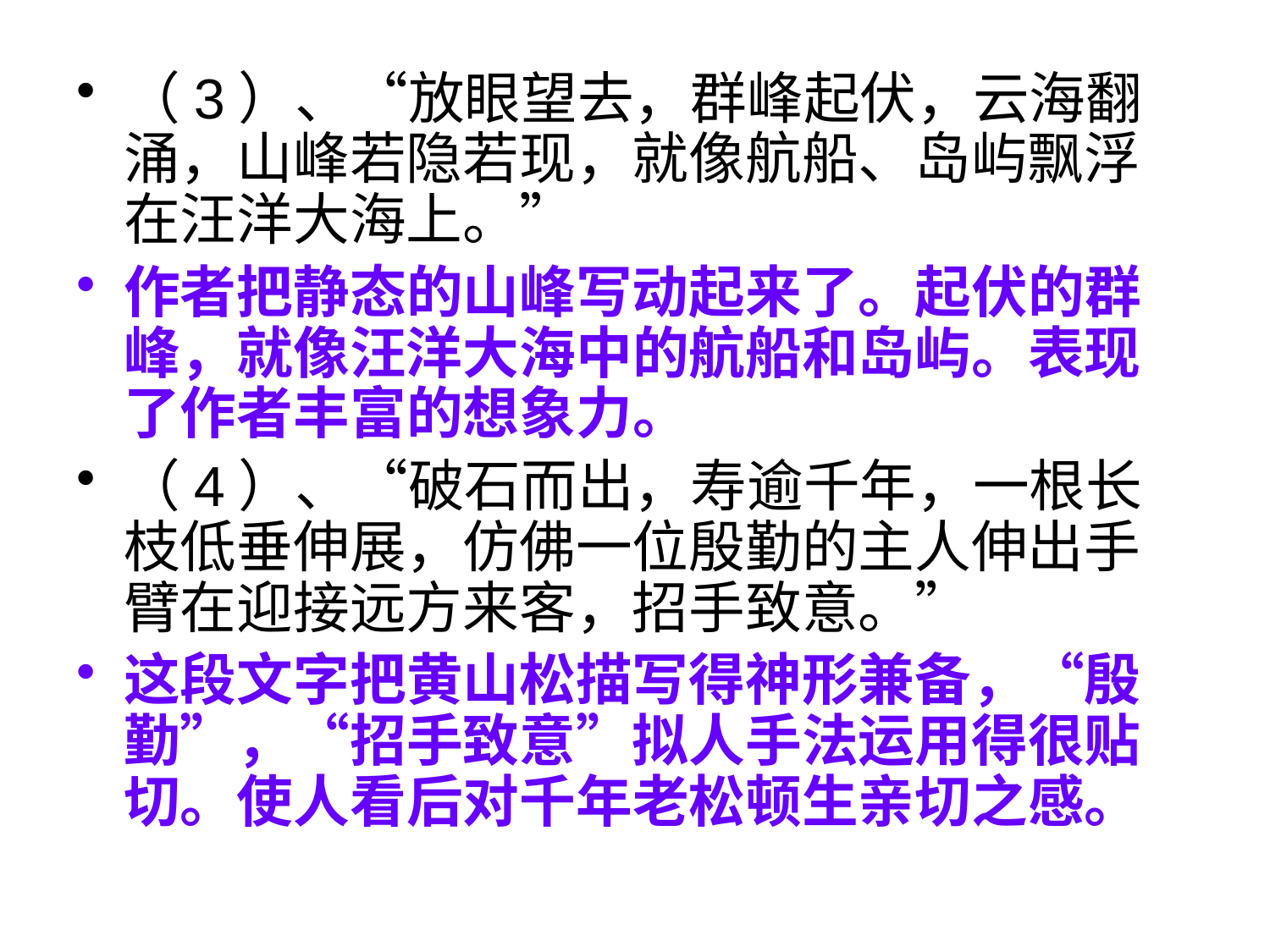

（3）、“放眼望去，群峰起伏，云海翻涌，山峰若隐若现，就像航船、岛屿飘浮在汪洋大海上。”
作者把静态的山峰写动起来了。起伏的群峰，就像汪洋大海中的航船和岛屿。表现了作者丰富的想象力。
（4）、“破石而出，寿逾千年，一根长枝低垂伸展，仿佛一位殷勤的主人伸出手臂在迎接远方来客，招手致意。”
这段文字把黄山松描写得神形兼备，“殷勤”，“招手致意”拟人手法运用得很贴切。使人看后对千年老松顿生亲切之感。